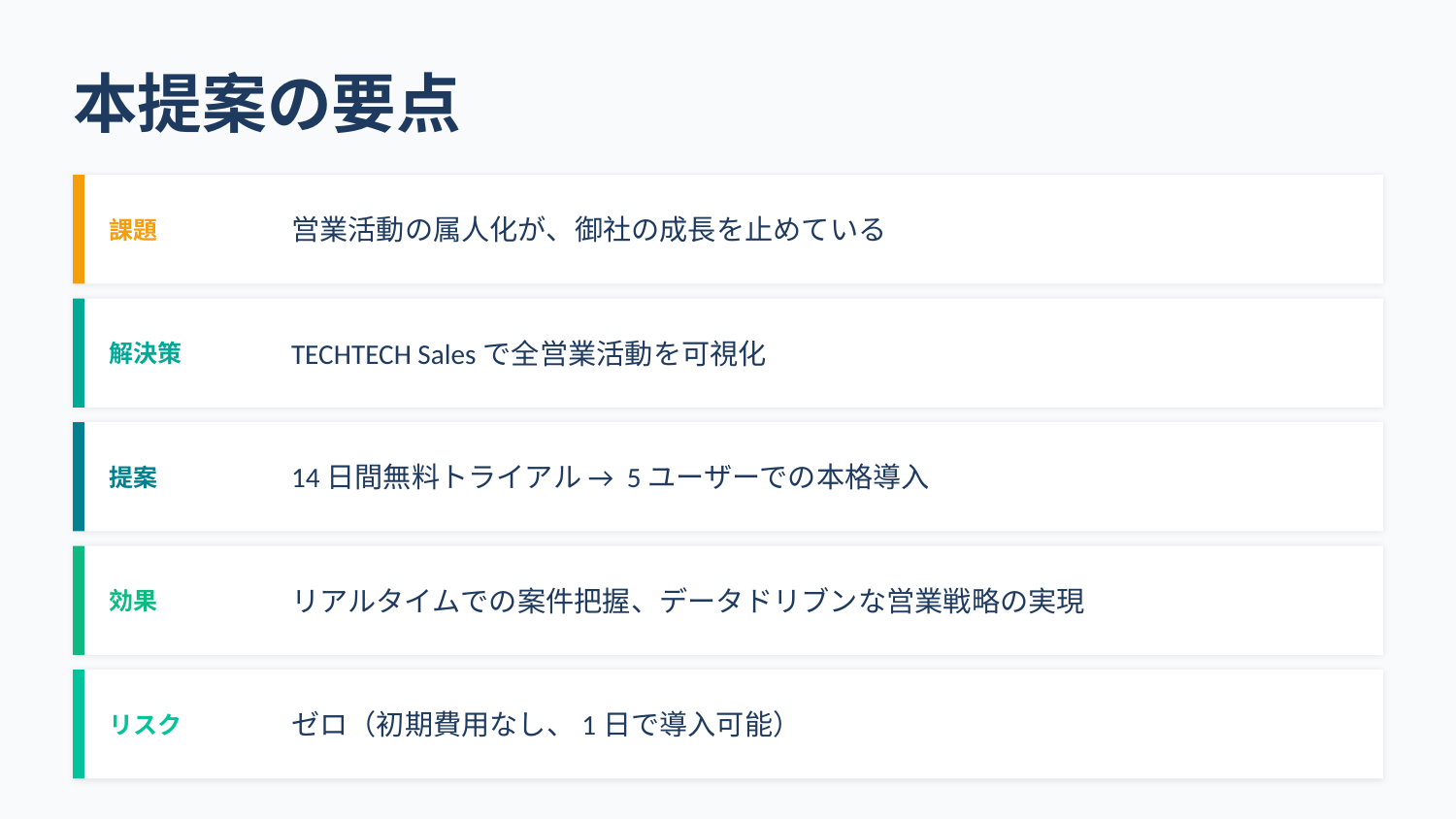

本提案の要点

課題
営業活動の属人化が、御社の成長を止めている

解決策
TECHTECH Salesで全営業活動を可視化

提案
14日間無料トライアル → 5ユーザーでの本格導入

効果
リアルタイムでの案件把握、データドリブンな営業戦略の実現

リスク
ゼロ（初期費用なし、1日で導入可能）